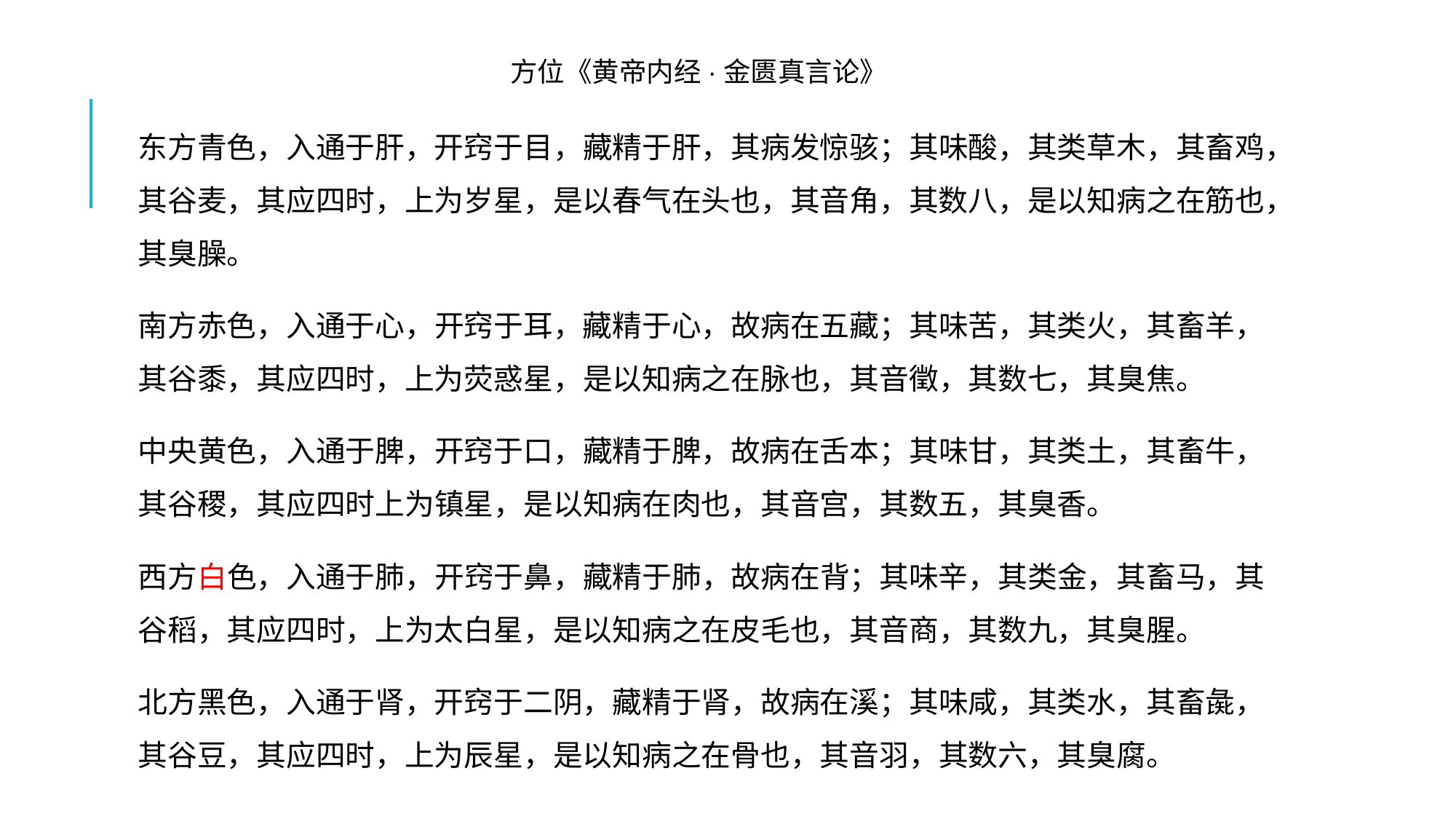

方位《黄帝内经·金匮真言论》
东方青色，入通于肝，开窍于目，藏精于肝，其病发惊骇；其味酸，其类草木，其畜鸡，其谷麦，其应四时，上为岁星，是以春气在头也，其音角，其数八，是以知病之在筋也，其臭臊。
南方赤色，入通于心，开窍于耳，藏精于心，故病在五藏；其味苦，其类火，其畜羊，其谷黍，其应四时，上为荧惑星，是以知病之在脉也，其音徵，其数七，其臭焦。
中央黄色，入通于脾，开窍于口，藏精于脾，故病在舌本；其味甘，其类土，其畜牛，其谷稷，其应四时上为镇星，是以知病在肉也，其音宫，其数五，其臭香。
西方白色，入通于肺，开窍于鼻，藏精于肺，故病在背；其味辛，其类金，其畜马，其谷稻，其应四时，上为太白星，是以知病之在皮毛也，其音商，其数九，其臭腥。
北方黑色，入通于肾，开窍于二阴，藏精于肾，故病在溪；其味咸，其类水，其畜彘，其谷豆，其应四时，上为辰星，是以知病之在骨也，其音羽，其数六，其臭腐。